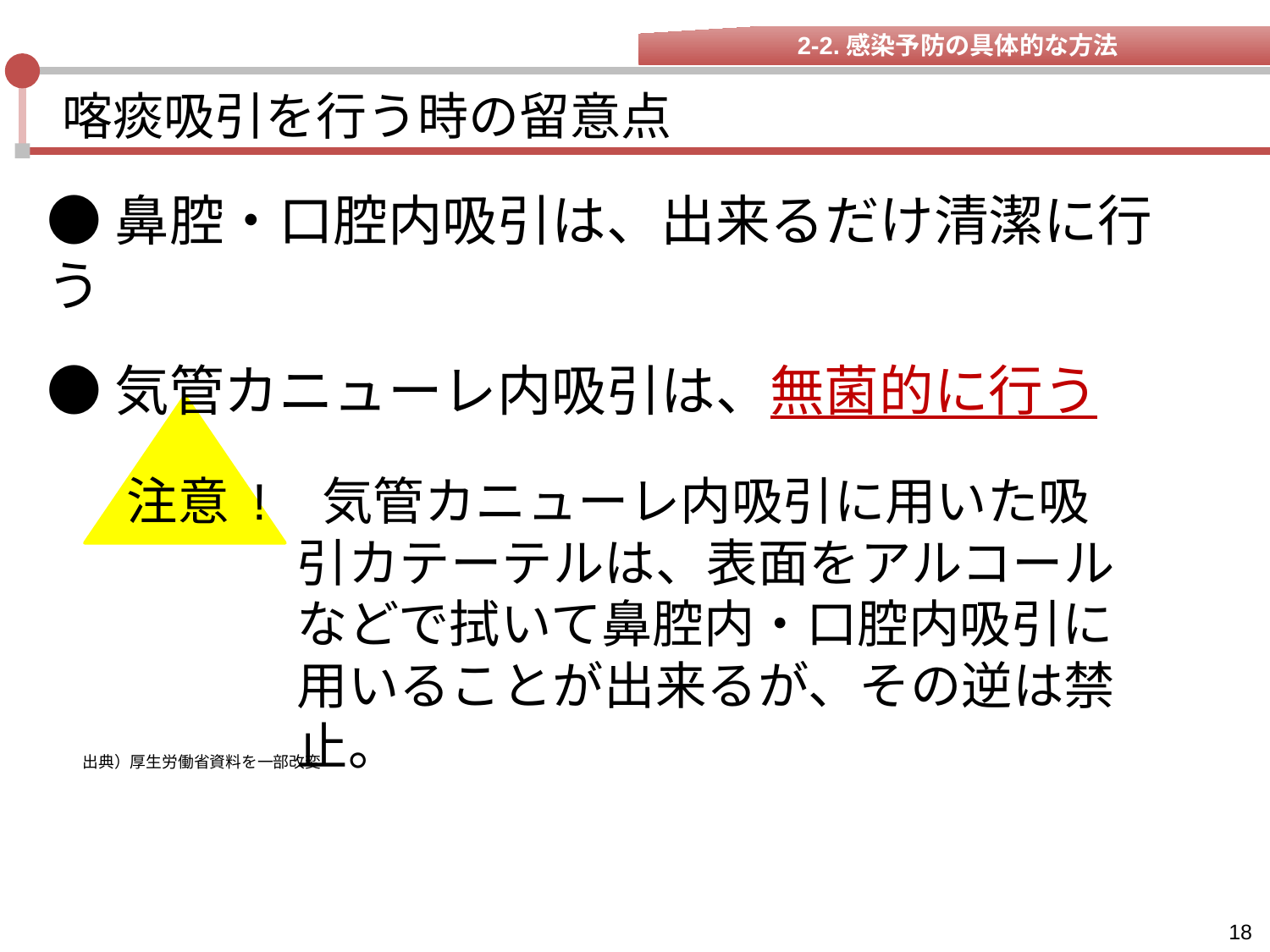

2-2.感染予防の具体的な方法
# 喀痰吸引を行う時の留意点
●鼻腔・口腔内吸引は、出来るだけ清潔に行う

●気管カニューレ内吸引は、無菌的に行う

注意 !   気管カニューレ内吸引に用いた吸引カテーテルは、表面をアルコールなどで拭いて鼻腔内・口腔内吸引に用いることが出来るが、その逆は禁止。
出典）厚生労働省資料を一部改変
18